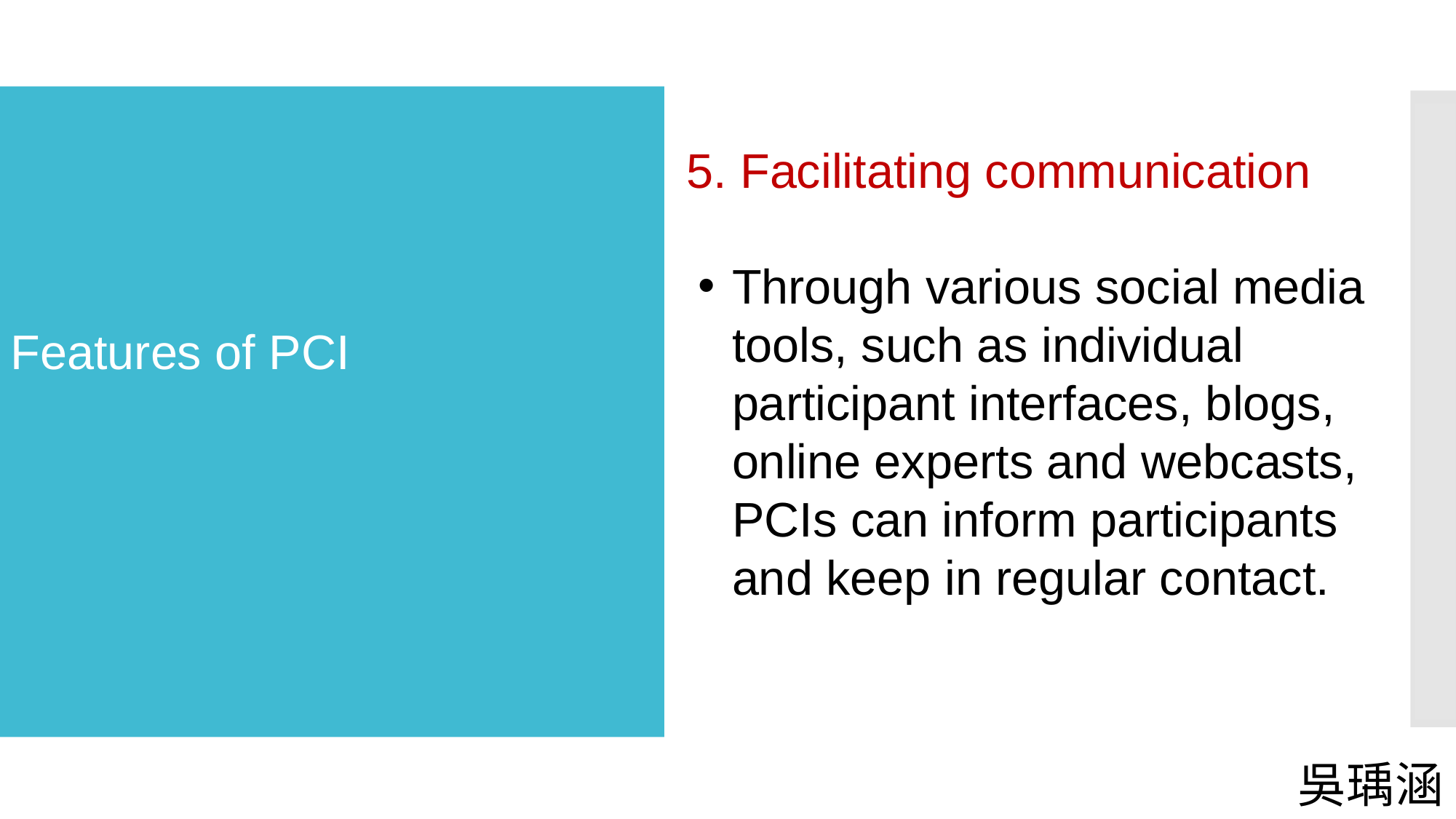

#
5. Facilitating communication
Through various social media tools, such as individual participant interfaces, blogs, online experts and webcasts, PCIs can inform participants and keep in regular contact.
Features of PCI
吳瑀涵